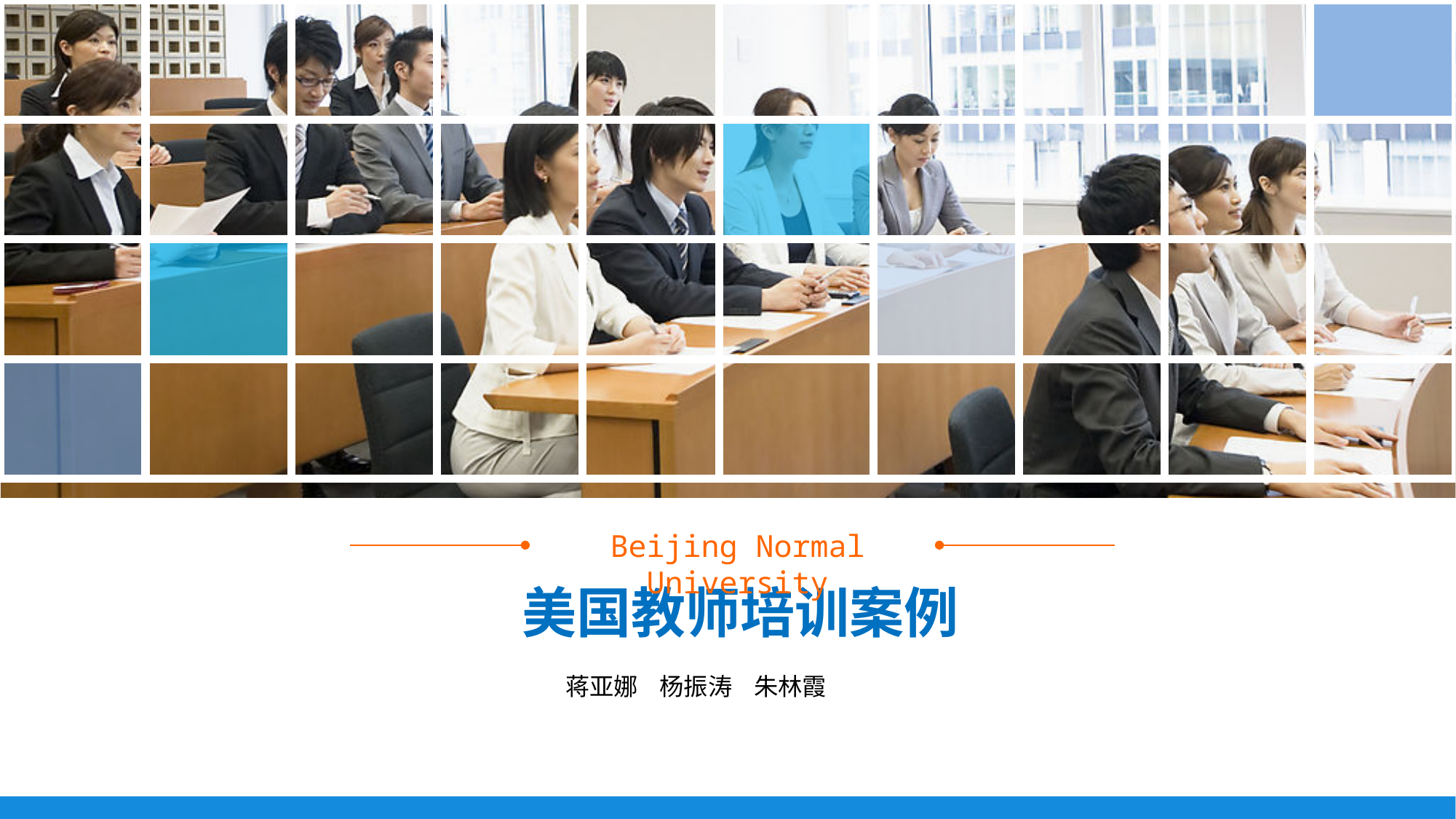

Beijing Normal University
美国教师培训案例
         蒋亚娜    杨振涛    朱林霞